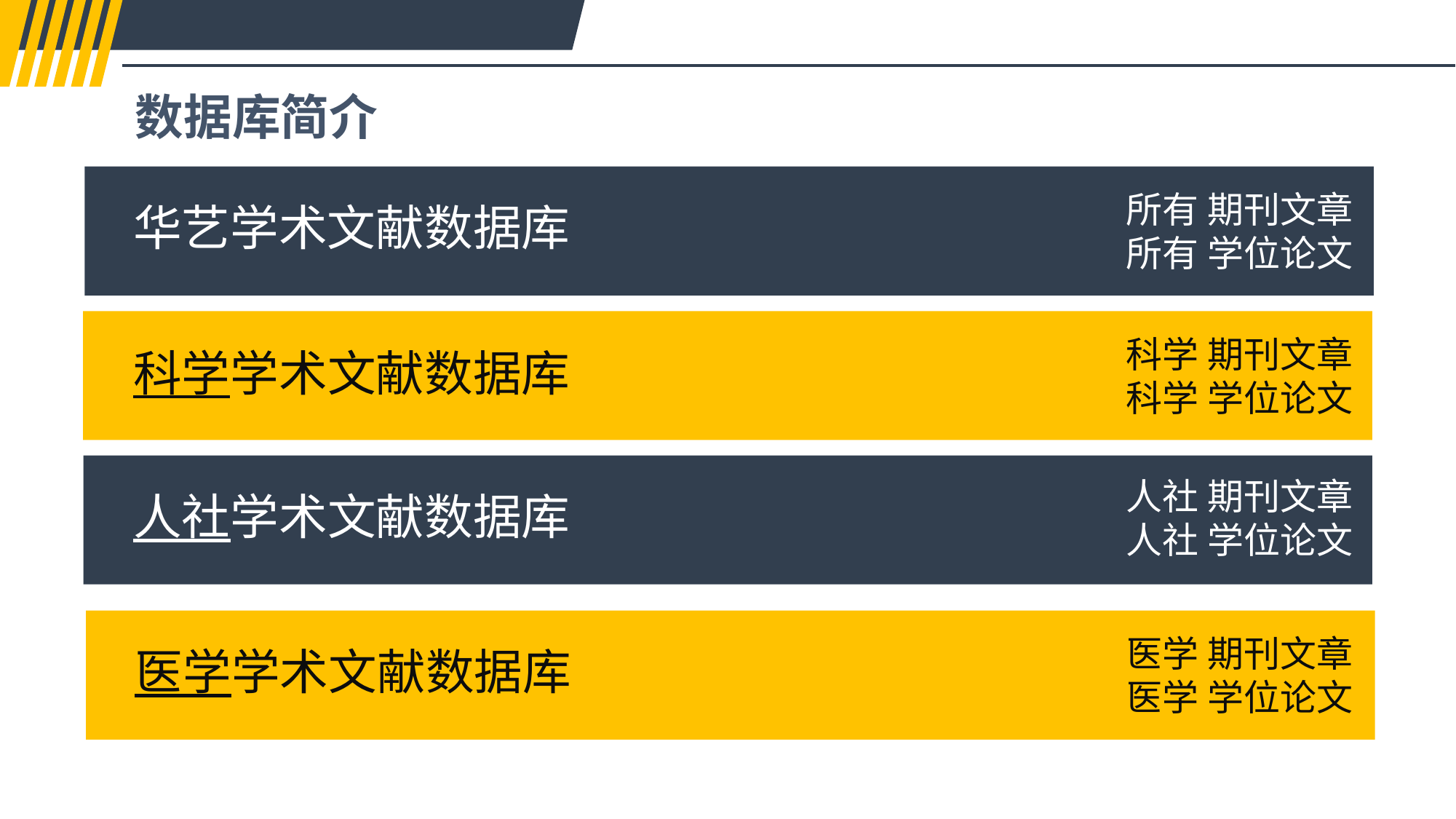

数据库简介

所有 期刊文章
所有 学位论文
华艺学术文献数据库

科学 期刊文章
科学 学位论文
科学学术文献数据库

人社 期刊文章
人社 学位论文
人社学术文献数据库

医学 期刊文章
医学 学位论文
医学学术文献数据库